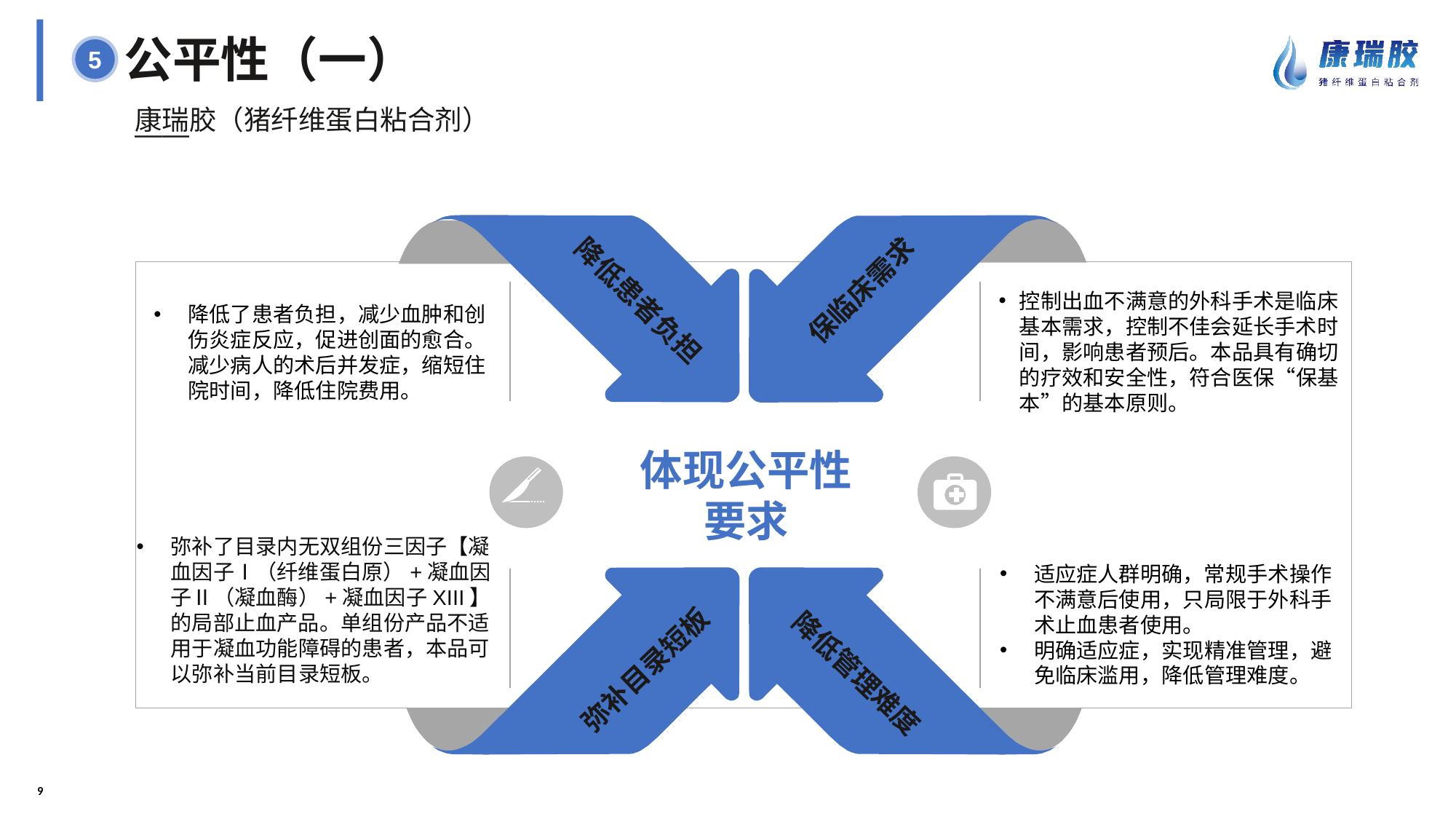

# 公平性（一）
5
康瑞胶（猪纤维蛋白粘合剂）
——

保临床需求
降低患者负担
体现公平性要求

弥补目录短板
降低管理难度

降低了患者负担，减少血肿和创伤炎症反应，促进创面的愈合。减少病人的术后并发症，缩短住院时间，降低住院费用。
控制出血不满意的外科手术是临床基本需求，控制不佳会延长手术时间，影响患者预后。本品具有确切的疗效和安全性，符合医保“保基本”的基本原则。

弥补了目录内无双组份三因子【凝血因子Ⅰ（纤维蛋白原）+凝血因子Ⅱ（凝血酶）+凝血因子XIII】的局部止血产品。单组份产品不适用于凝血功能障碍的患者，本品可以弥补当前目录短板。

适应症人群明确，常规手术操作不满意后使用，只局限于外科手术止血患者使用。
明确适应症，实现精准管理，避免临床滥用，降低管理难度。
9